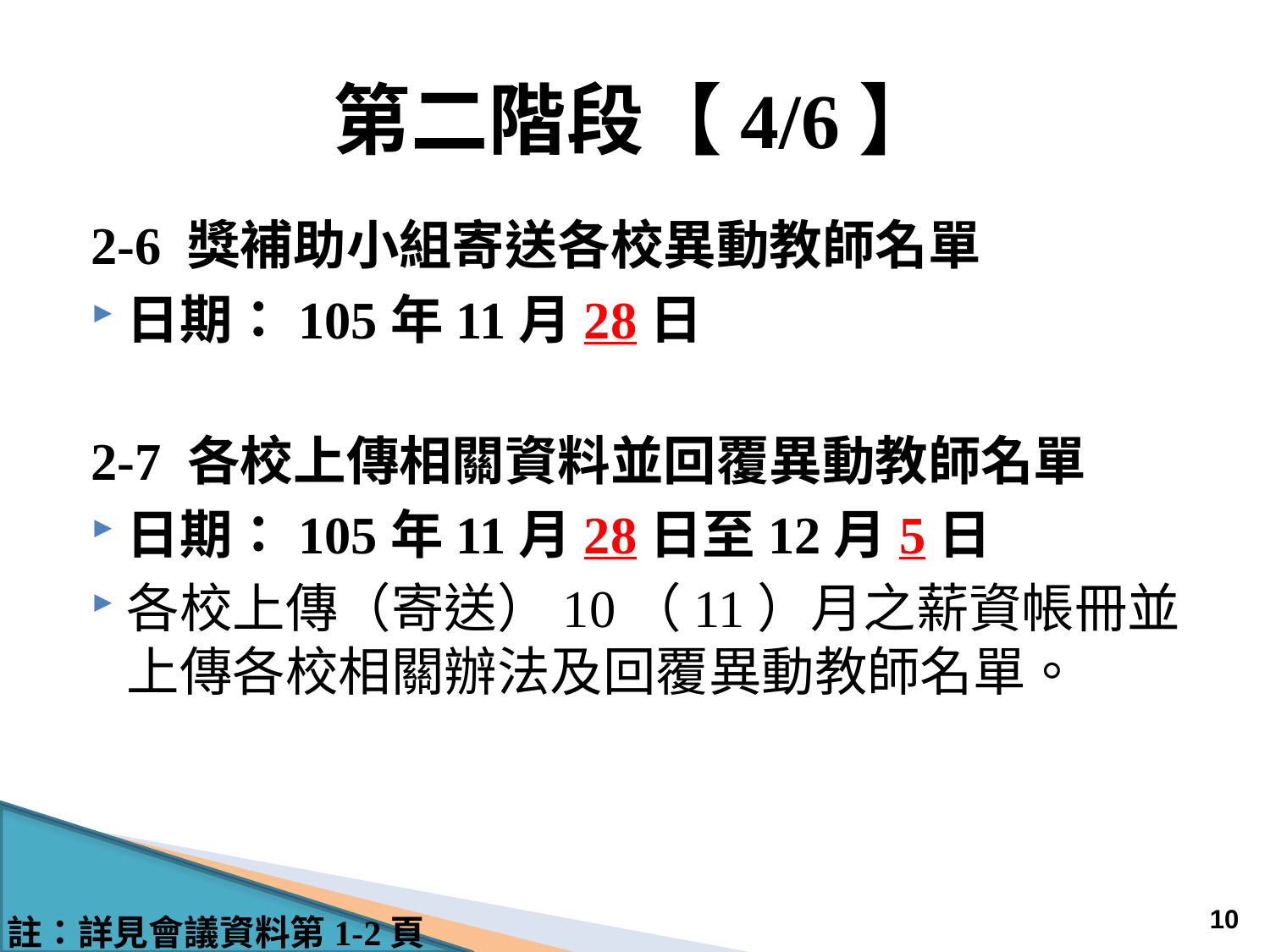

# 第二階段【4/6】
2-6 獎補助小組寄送各校異動教師名單
日期：105年11月28日

2-7 各校上傳相關資料並回覆異動教師名單
日期：105年11月28日至12月5日
各校上傳（寄送）10（11）月之薪資帳冊並上傳各校相關辦法及回覆異動教師名單。
10
註：詳見會議資料第1-2頁